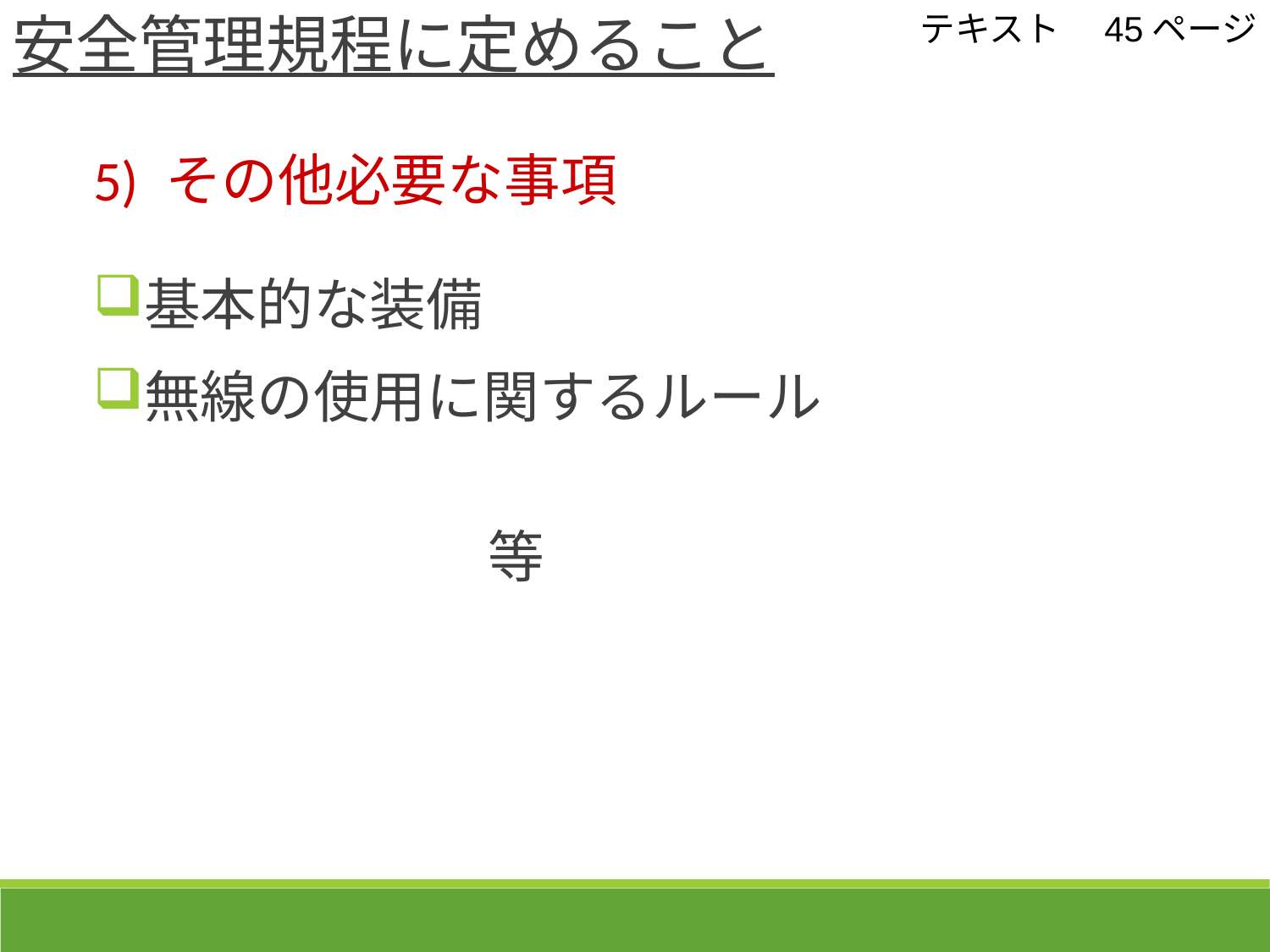

テキスト　45ページ
安全管理規程に定めること
5) その他必要な事項
基本的な装備
無線の使用に関するルール
　　　　　　　　　　　　　　　　　　　　　　　　　等